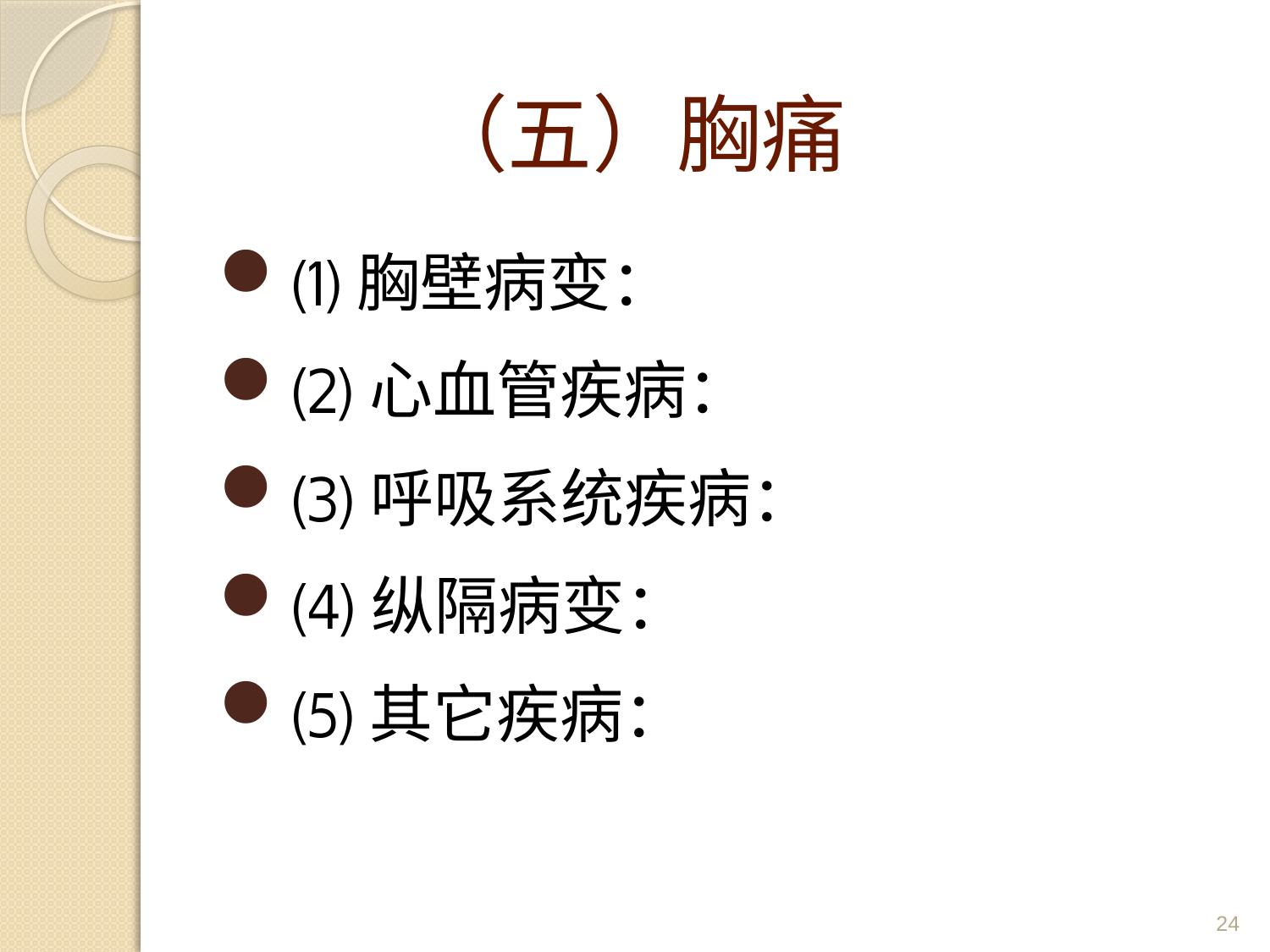

# （五）胸痛
(1)胸壁病变：
(2)心血管疾病：
(3)呼吸系统疾病：
(4)纵隔病变：
(5)其它疾病：

24